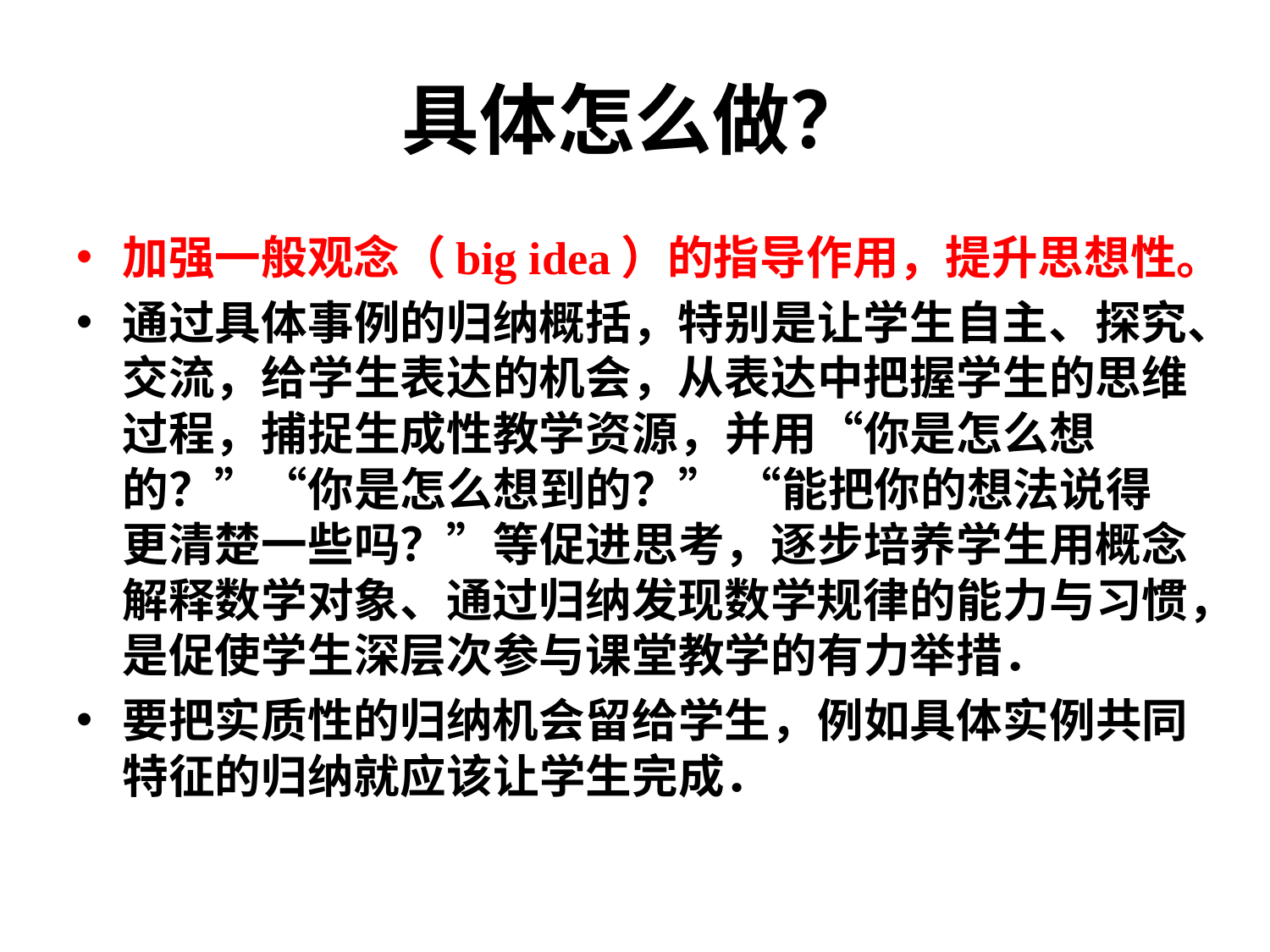

# 具体怎么做？
加强一般观念（big idea）的指导作用，提升思想性。
通过具体事例的归纳概括，特别是让学生自主、探究、交流，给学生表达的机会，从表达中把握学生的思维过程，捕捉生成性教学资源，并用“你是怎么想的？”“你是怎么想到的？” “能把你的想法说得更清楚一些吗？”等促进思考，逐步培养学生用概念解释数学对象、通过归纳发现数学规律的能力与习惯，是促使学生深层次参与课堂教学的有力举措．
要把实质性的归纳机会留给学生，例如具体实例共同特征的归纳就应该让学生完成．